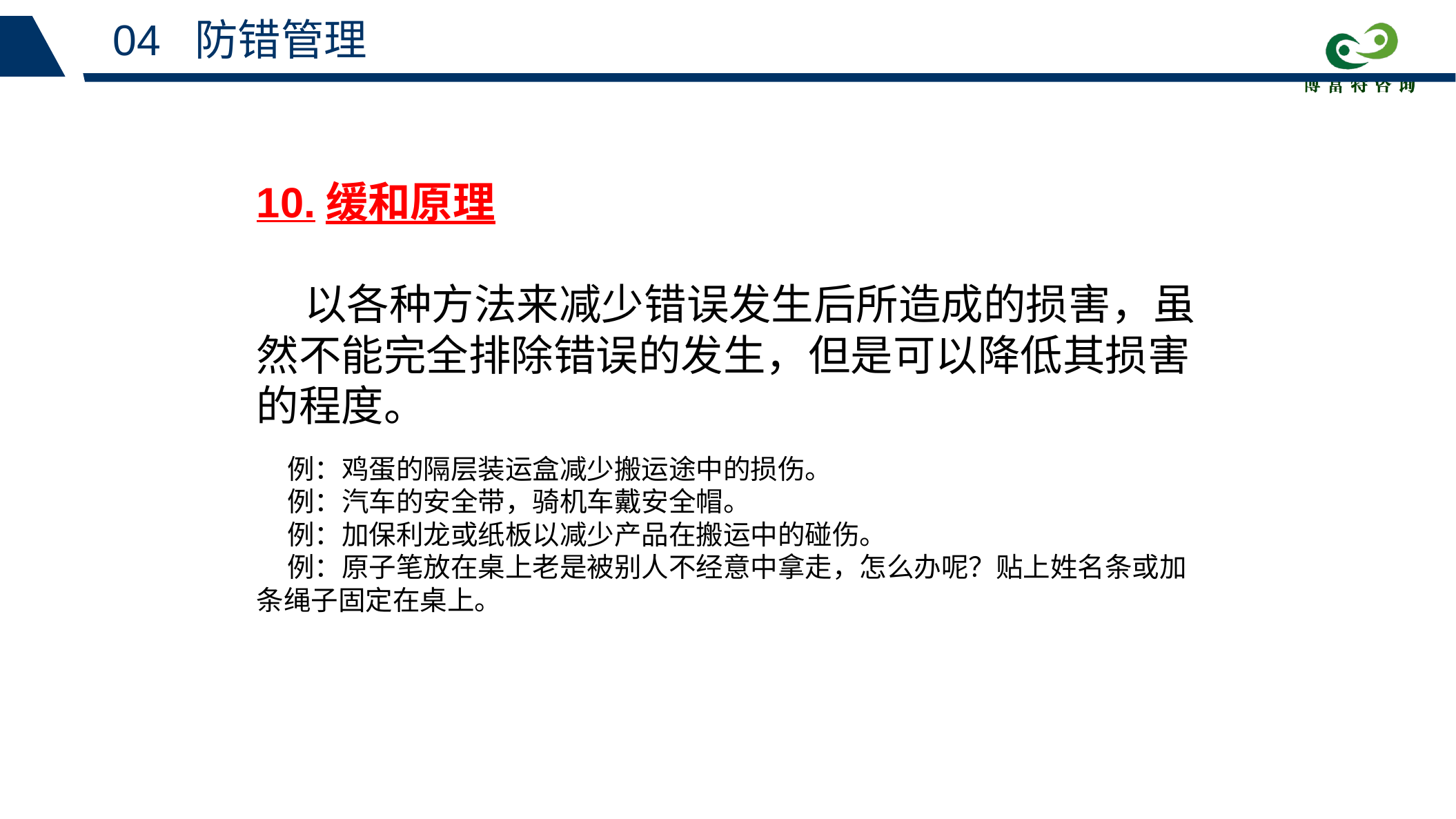

04  防错管理

10.缓和原理

    以各种方法来减少错误发生后所造成的损害，虽然不能完全排除错误的发生，但是可以降低其损害的程度。

    例：鸡蛋的隔层装运盒减少搬运途中的损伤。
    例：汽车的安全带，骑机车戴安全帽。
    例：加保利龙或纸板以减少产品在搬运中的碰伤。
    例：原子笔放在桌上老是被别人不经意中拿走，怎么办呢？贴上姓名条或加条绳子固定在桌上。